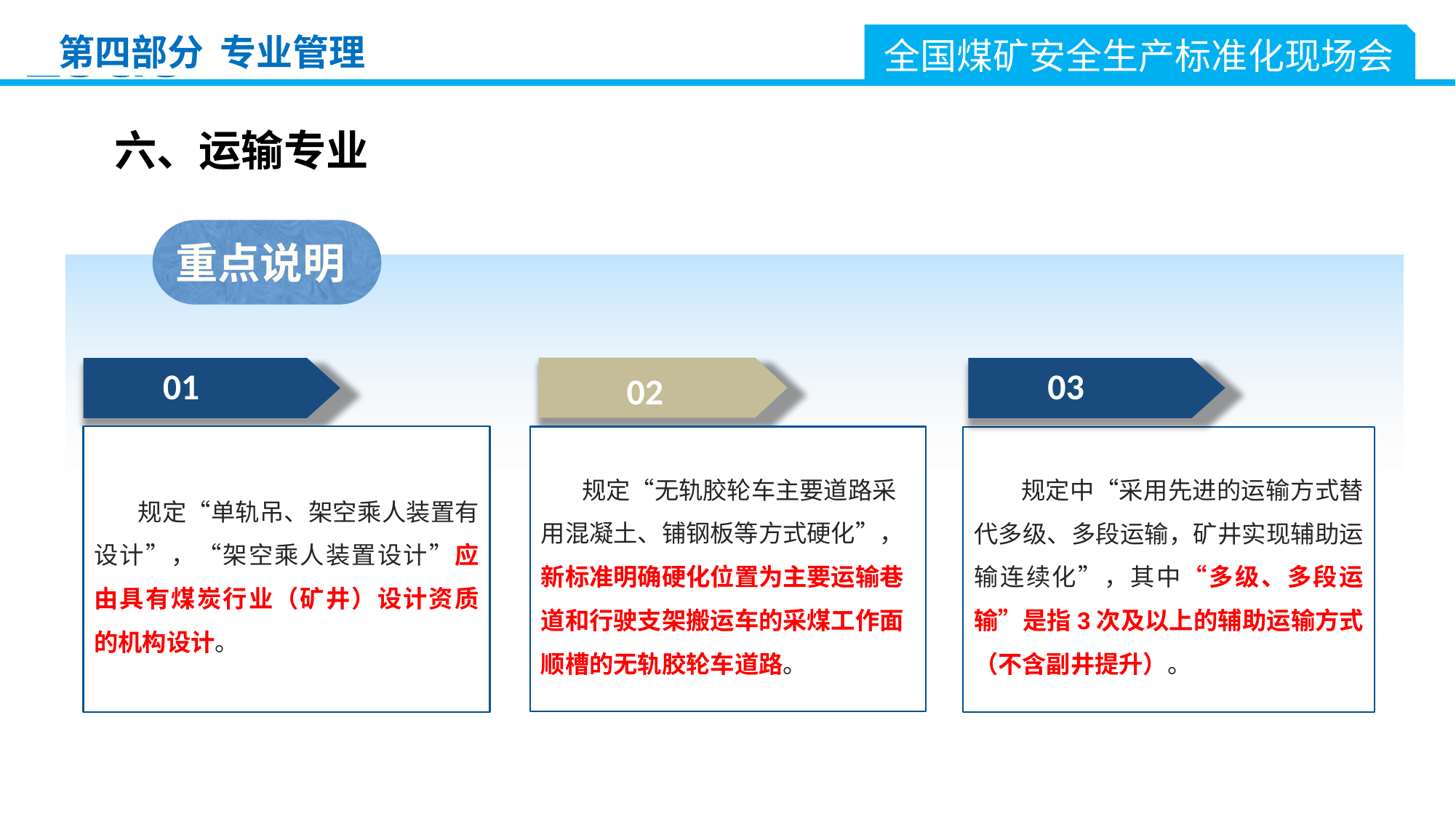

全国煤矿安全生产标准化现场会
第四部分  专业管理
六、运输专业
重点说明

03

01
03

02
规定“单轨吊、架空乘人装置有设计”，“架空乘人装置设计”应由具有煤炭行业（矿井）设计资质的机构设计。
规定“无轨胶轮车主要道路采用混凝土、铺钢板等方式硬化”，新标准明确硬化位置为主要运输巷道和行驶支架搬运车的采煤工作面顺槽的无轨胶轮车道路。
 规定中“采用先进的运输方式替代多级、多段运输，矿井实现辅助运输连续化”，其中“多级、多段运输”是指3次及以上的辅助运输方式（不含副井提升）。